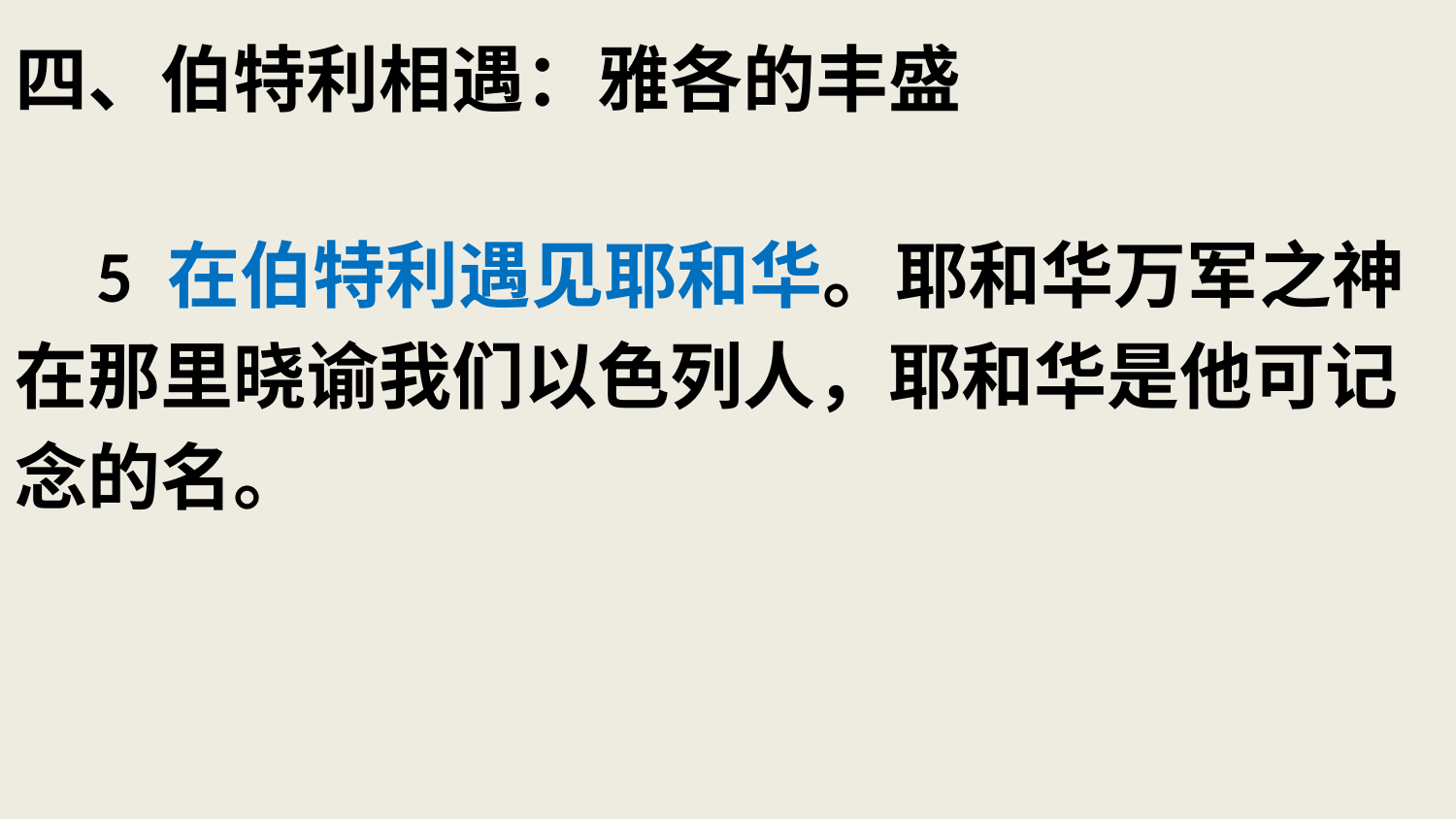

# 四、伯特利相遇：雅各的丰盛
     5 在伯特利遇见耶和华。耶和华万军之神在那里晓谕我们以色列人，耶和华是他可记念的名。